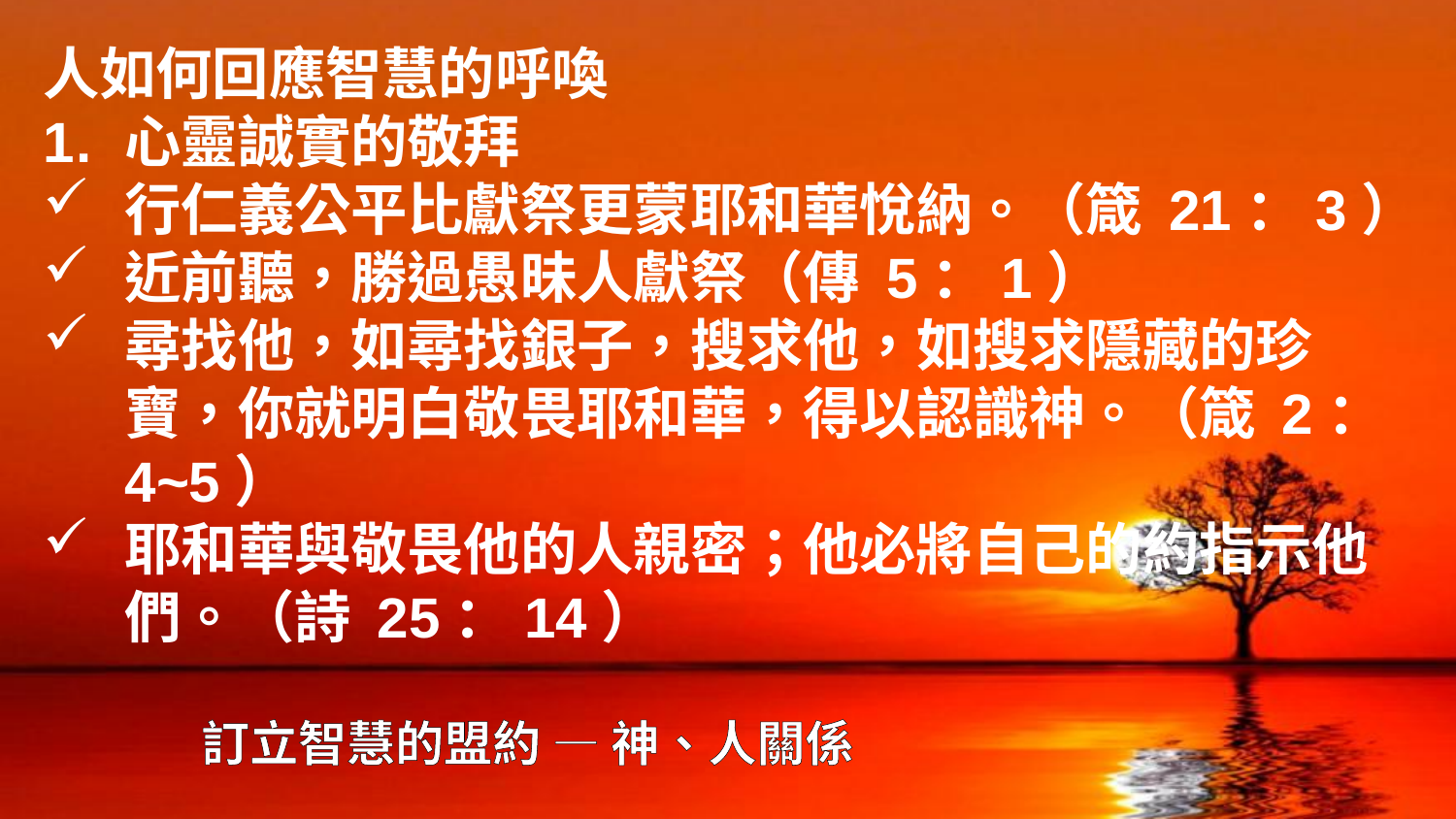

人如何回應智慧的呼喚
心靈誠實的敬拜
行仁義公平比獻祭更蒙耶和華悅納。（箴 21：3）
近前聽，勝過愚昧人獻祭（傳 5：1）
尋找他，如尋找銀子，搜求他，如搜求隱藏的珍寶，你就明白敬畏耶和華，得以認識神。（箴 2：4~5）
耶和華與敬畏他的人親密；他必將自己的約指示他們。（詩 25：14）
# 訂立智慧的盟約 — 神、人關係